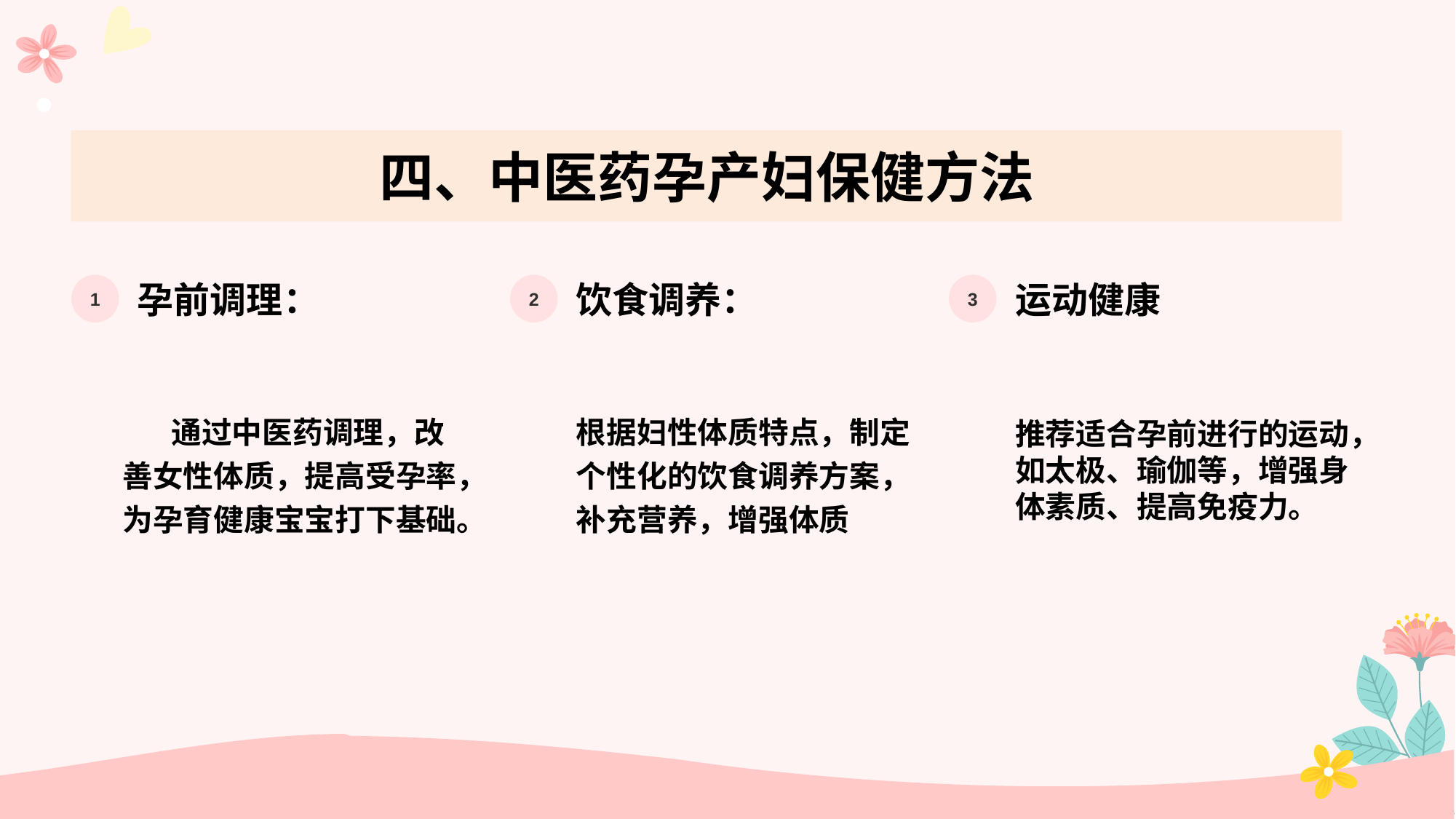

四、中医药孕产妇保健方法
孕前调理：
1
      通过中医药调理，改善女性体质，提高受孕率，为孕育健康宝宝打下基础。
饮食调养：
2
根据妇性体质特点，制定个性化的饮食调养方案，补充营养，增强体质
运动健康
3
推荐适合孕前进行的运动，如太极、瑜伽等，增强身体素质、提高免疫力。